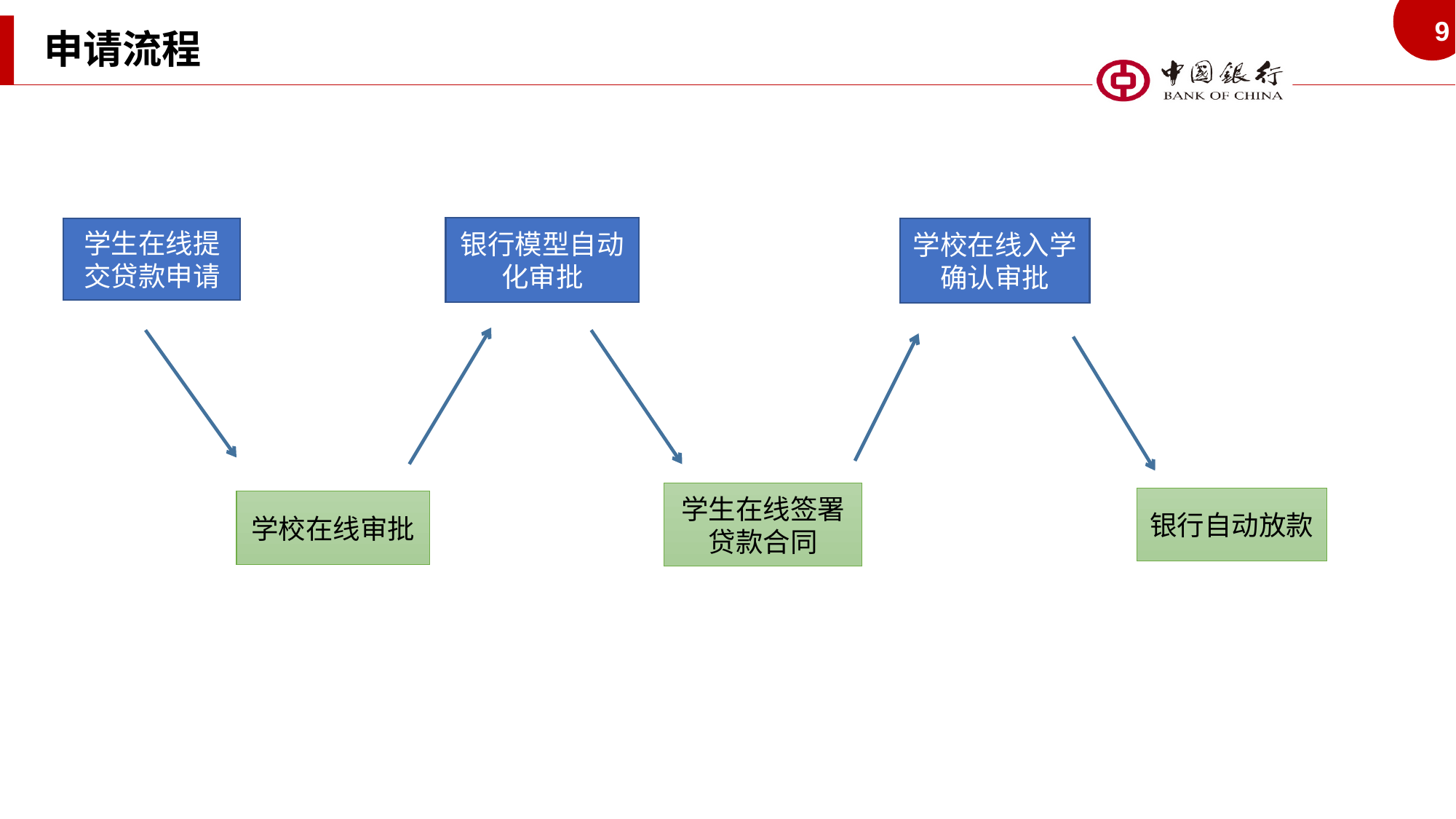

申请流程

银行模型自动化审批
学校在线入学确认审批
学生在线提交贷款申请
学生在线签署贷款合同
银行自动放款
学校在线审批